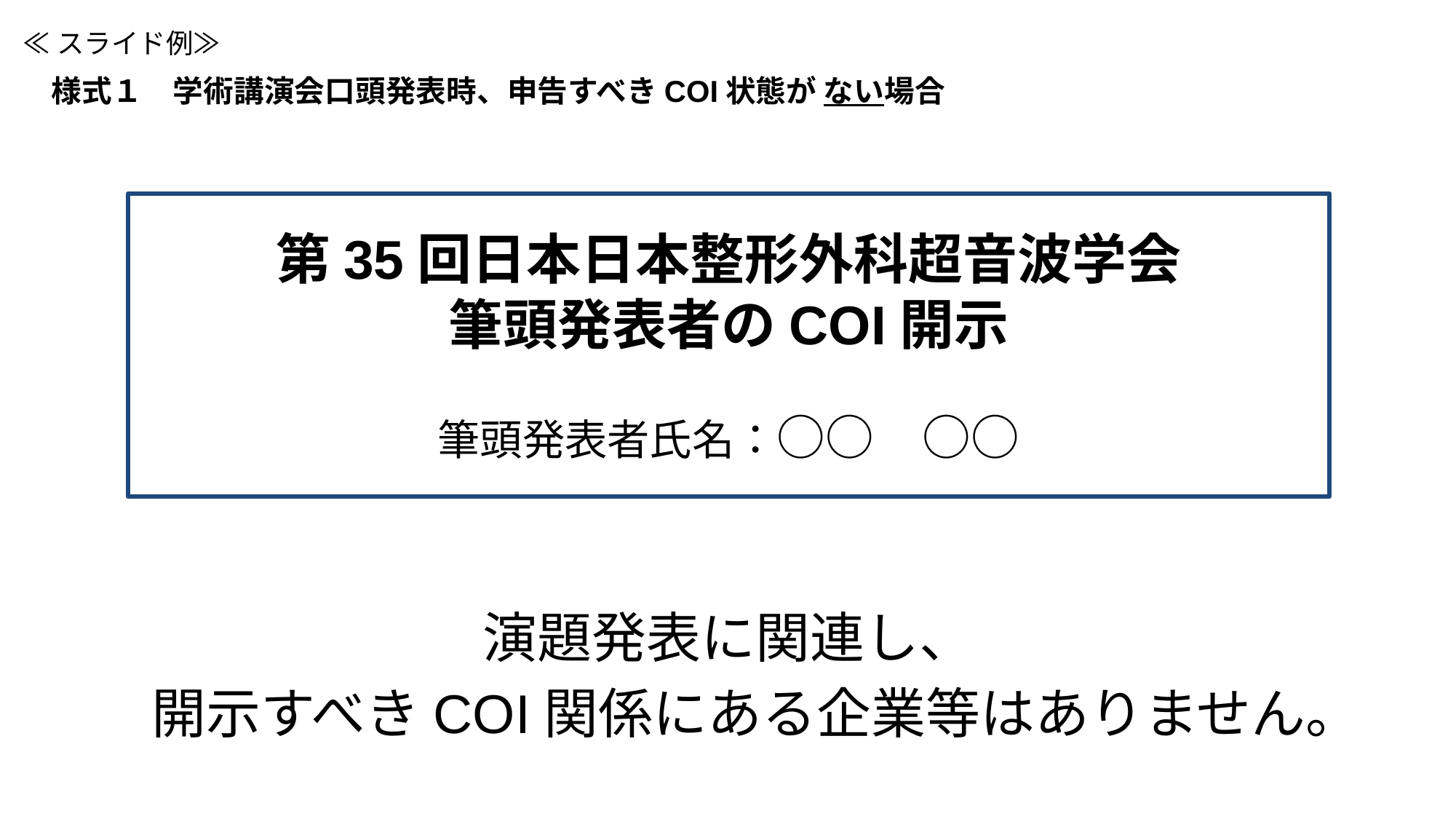

≪スライド例≫
様式１　学術講演会口頭発表時、申告すべきCOI状態が ない場合

第35回日本日本整形外科超音波学会
筆頭発表者のCOI開示

筆頭発表者氏名：○○　○○
演題発表に関連し、
開示すべきCOI関係にある企業等はありません。